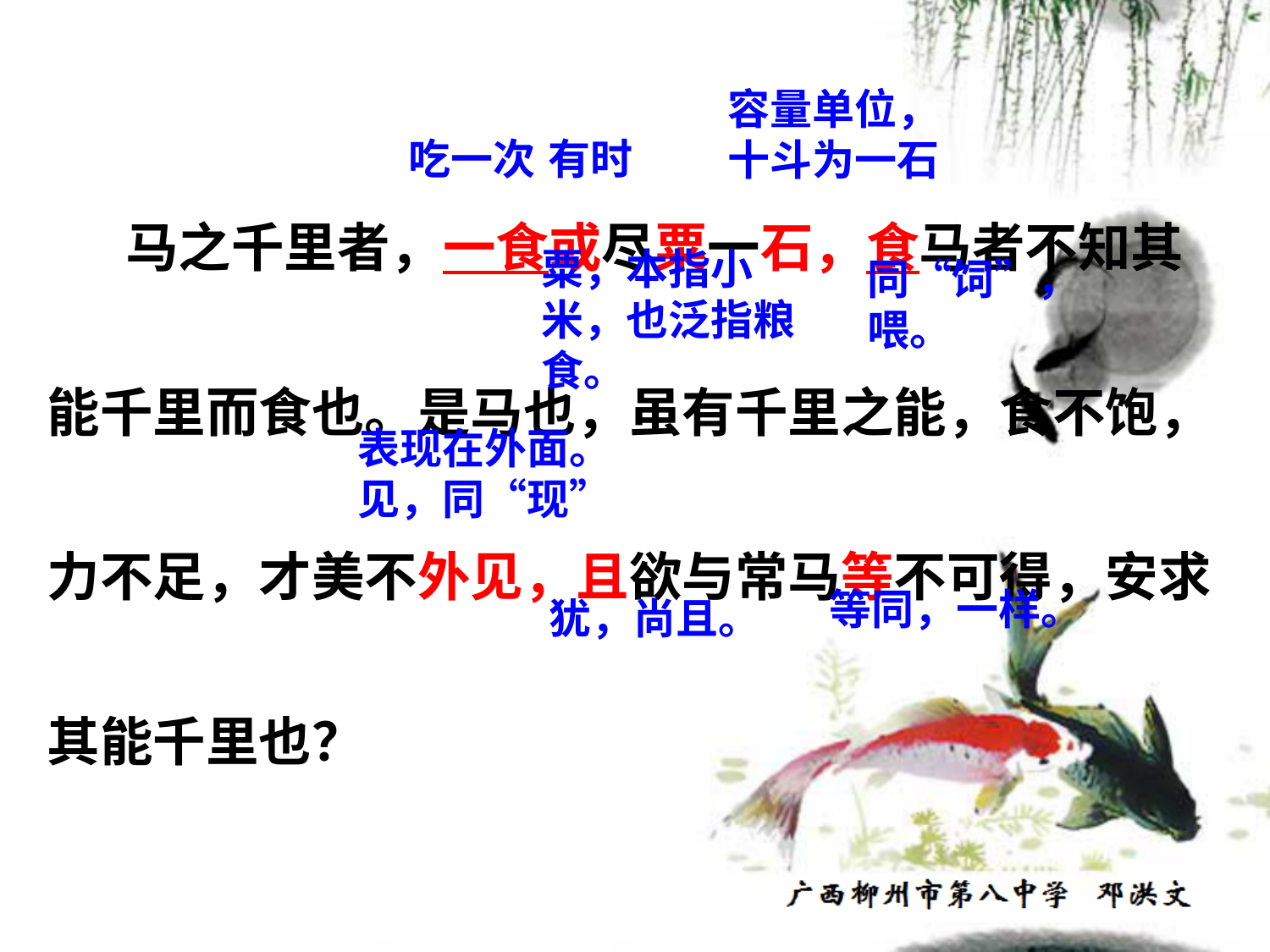

容量单位，十斗为一石
马之千里者，一食或尽粟一石，食马者不知其能千里而食也。是马也，虽有千里之能，食不饱，力不足，才美不外见，且欲与常马等不可得，安求其能千里也？
吃一次
有时
粟，本指小米，也泛指粮食。
同“饲”，喂。
表现在外面。见，同“现”
等同，一样。
犹，尚且。